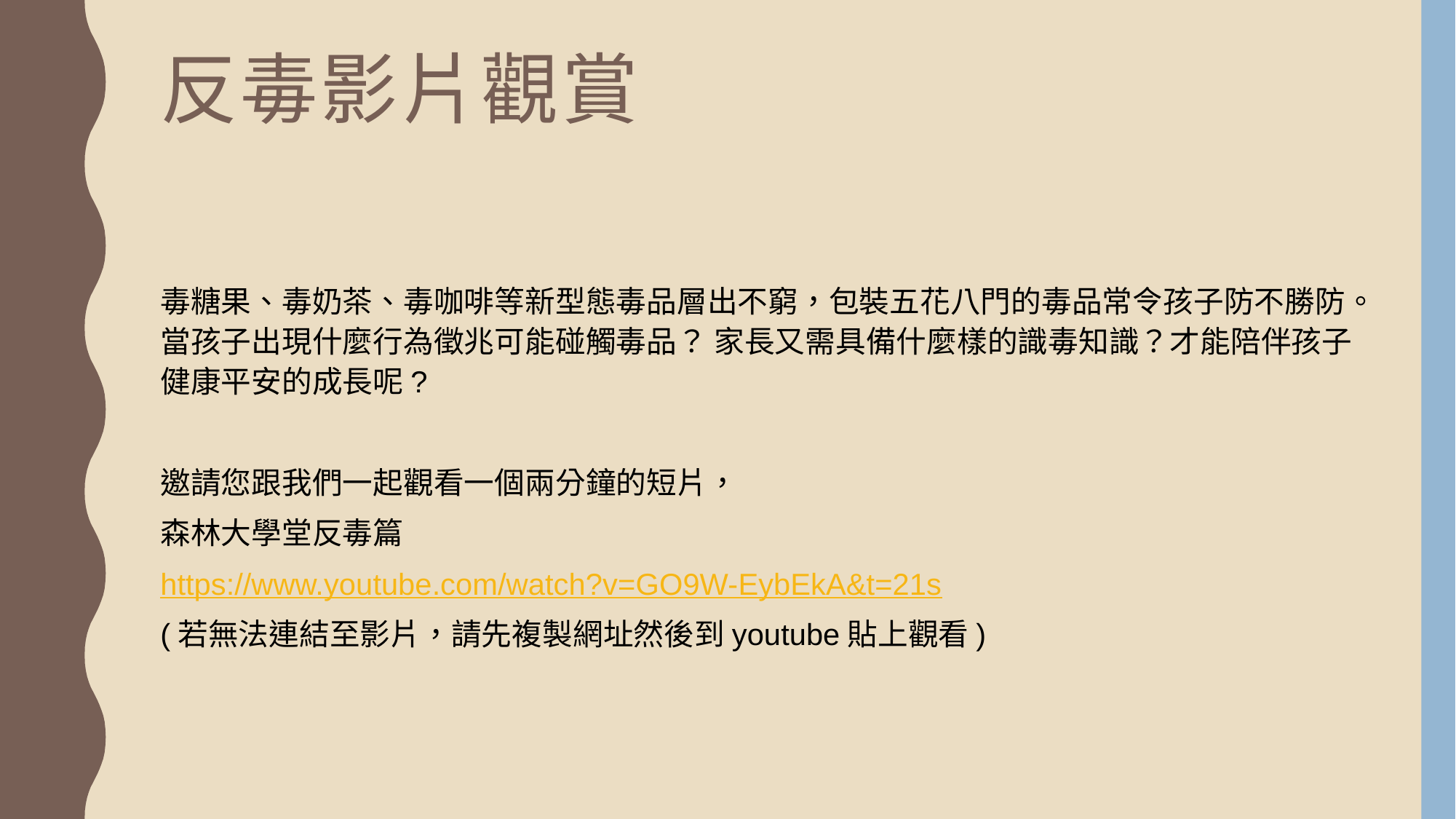

# 反毒影片觀賞
毒糖果、毒奶茶、毒咖啡等新型態毒品層出不窮，包裝五花八門的毒品常令孩子防不勝防。當孩子出現什麼行為徵兆可能碰觸毒品？ 家長又需具備什麼樣的識毒知識？才能陪伴孩子健康平安的成長呢?

邀請您跟我們一起觀看一個兩分鐘的短片，
森林大學堂反毒篇
https://www.youtube.com/watch?v=GO9W-EybEkA&t=21s
(若無法連結至影片，請先複製網址然後到youtube貼上觀看)